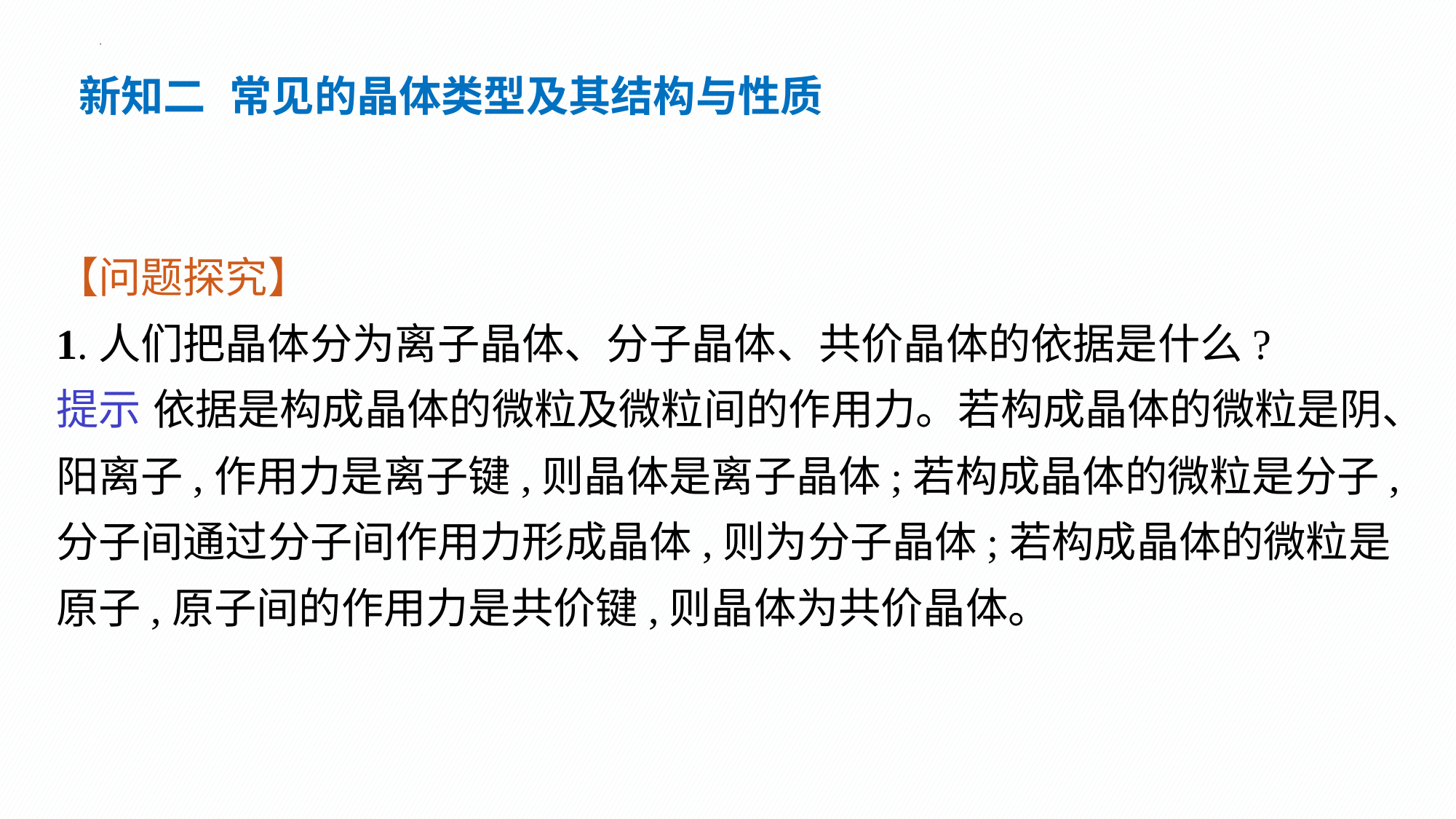

新知二  常见的晶体类型及其结构与性质
【问题探究】
1.人们把晶体分为离子晶体、分子晶体、共价晶体的依据是什么?
提示 依据是构成晶体的微粒及微粒间的作用力。若构成晶体的微粒是阴、阳离子,作用力是离子键,则晶体是离子晶体;若构成晶体的微粒是分子,分子间通过分子间作用力形成晶体,则为分子晶体;若构成晶体的微粒是原子,原子间的作用力是共价键,则晶体为共价晶体。